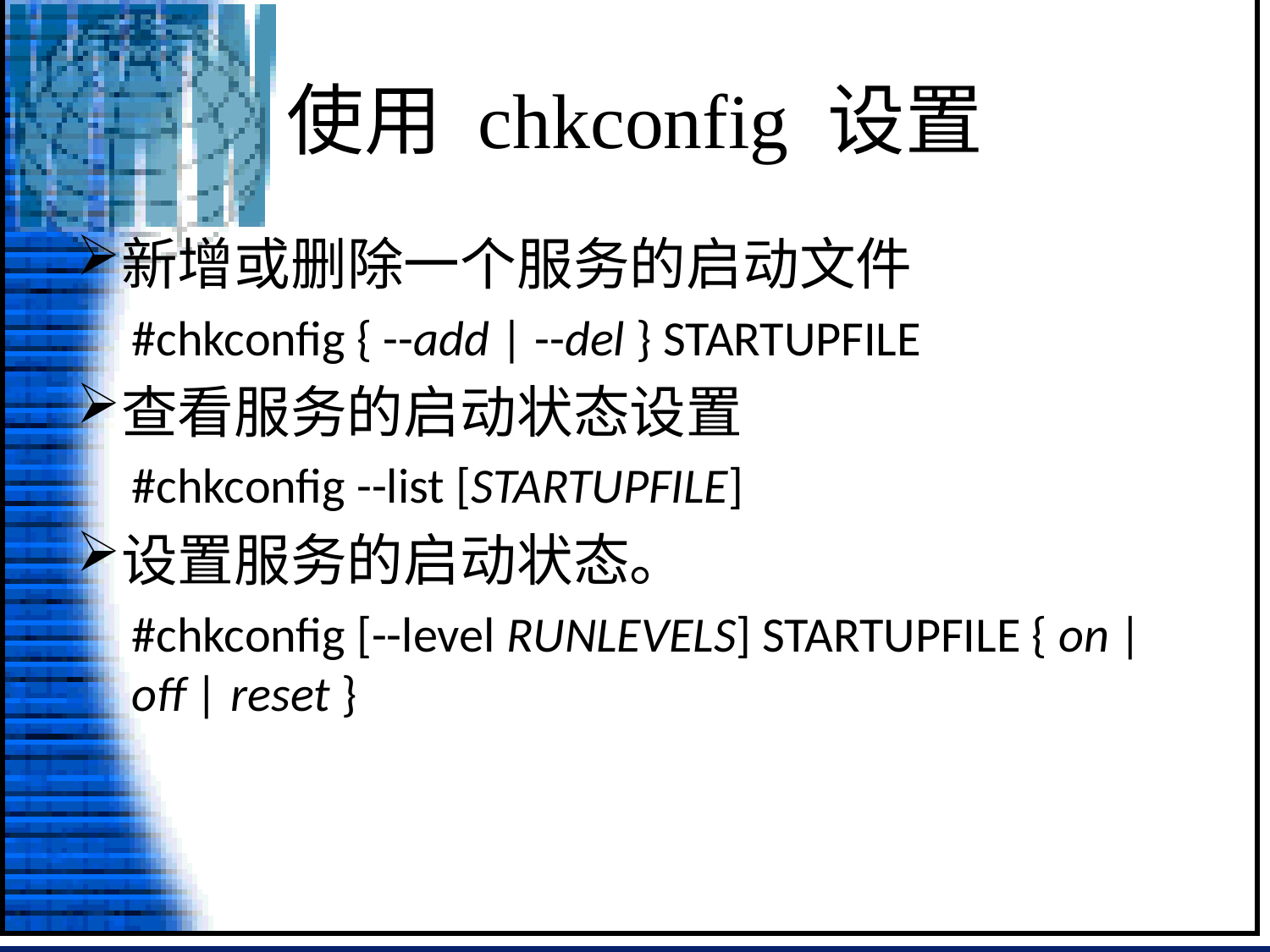

# 使用 chkconfig 设置
新增或删除一个服务的启动文件
#chkconfig { --add | --del } STARTUPFILE
查看服务的启动状态设置
#chkconfig --list [STARTUPFILE]
设置服务的启动状态。
#chkconfig [--level RUNLEVELS] STARTUPFILE { on | off | reset }